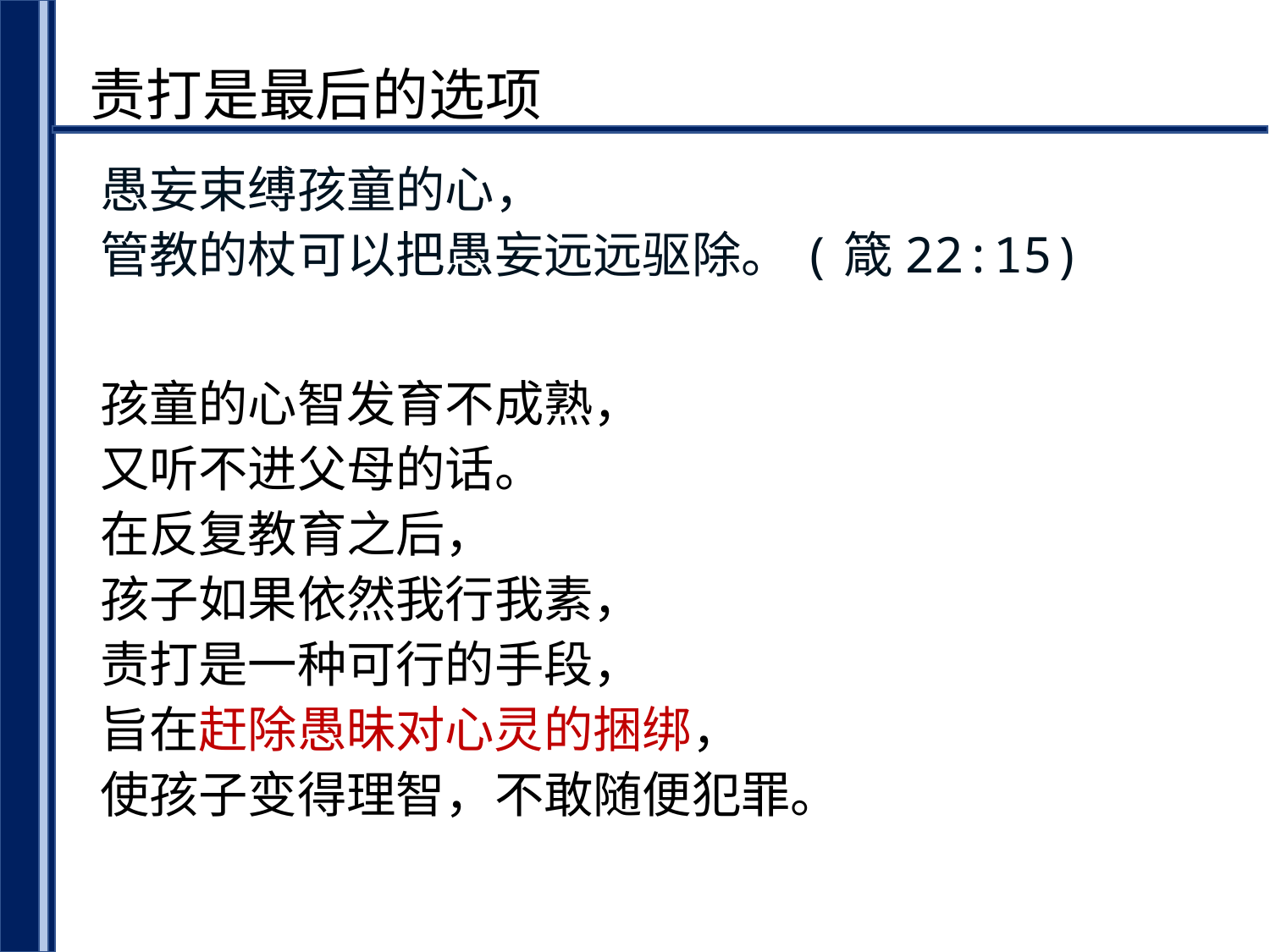

责打是最后的选项

愚妄束缚孩童的心，
管教的杖可以把愚妄远远驱除。(箴22:15)
孩童的心智发育不成熟，
又听不进父母的话。
在反复教育之后，
孩子如果依然我行我素，
责打是一种可行的手段，
旨在赶除愚昧对心灵的捆绑，
使孩子变得理智，不敢随便犯罪。